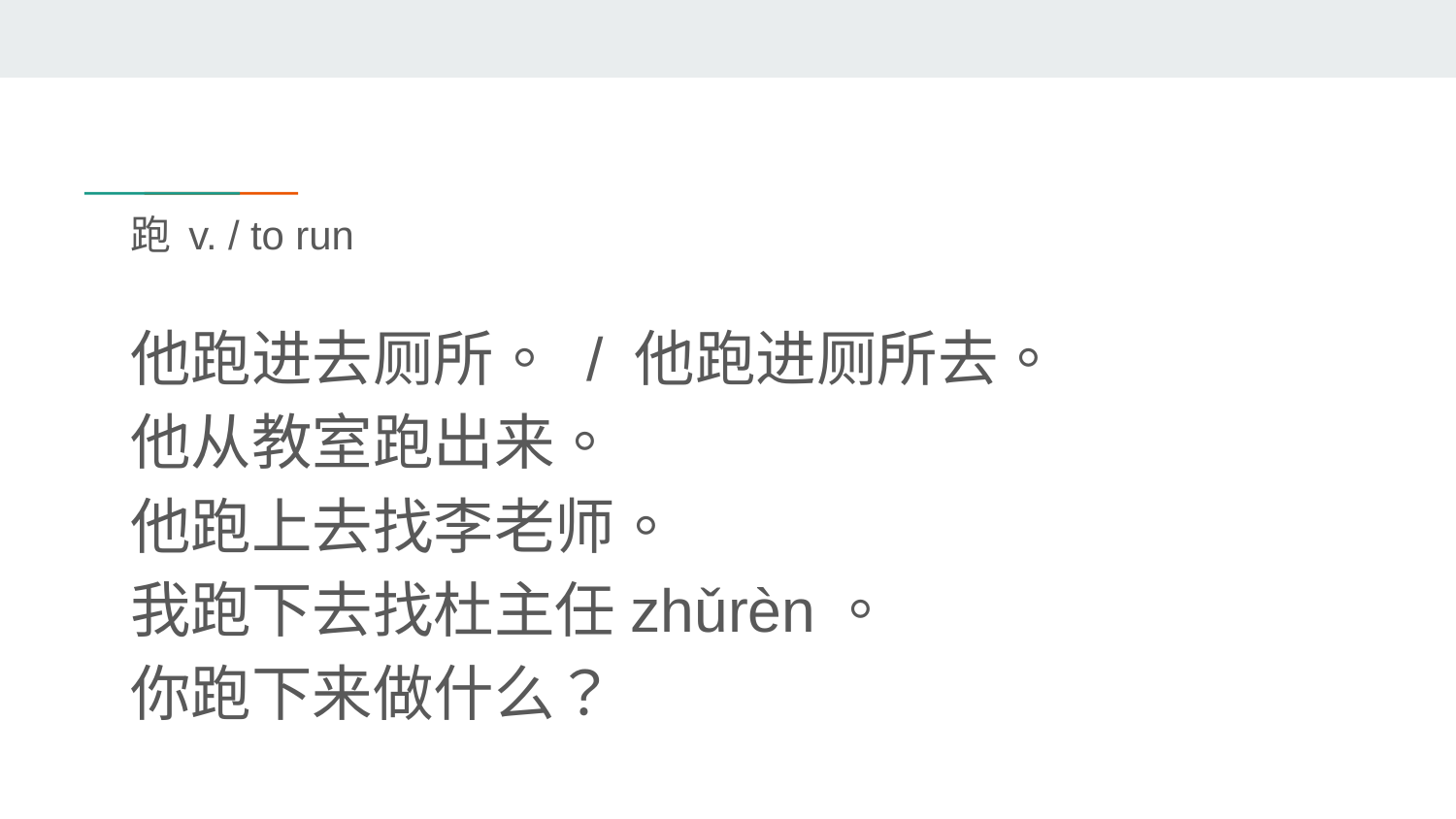

# 跑 v. / to run

他跑进去厕所。 / 他跑进厕所去。
他从教室跑出来。
他跑上去找李老师。
我跑下去找杜主任zhǔrèn。
你跑下来做什么？